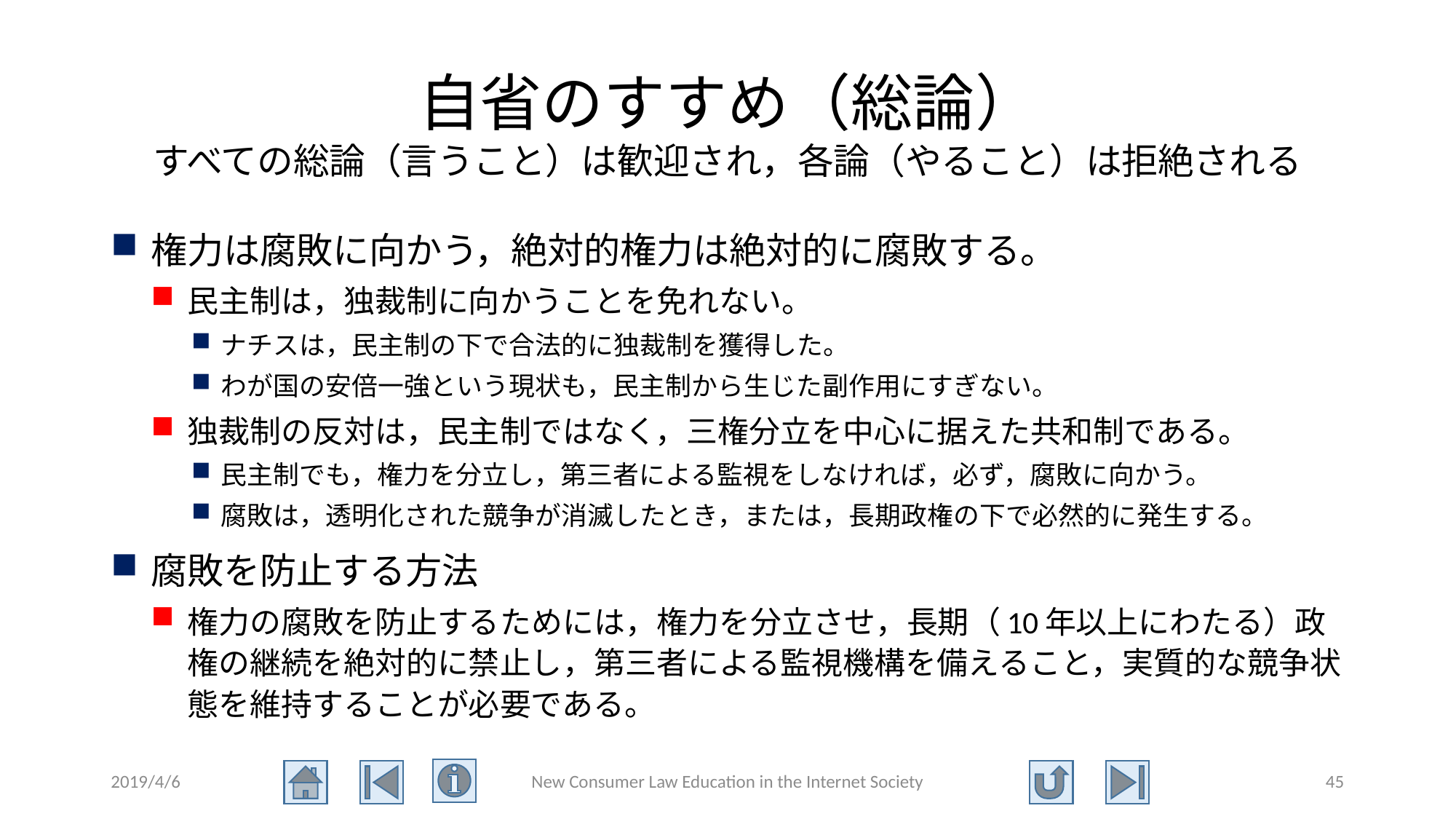

# 自省のすすめ（総論） すべての総論（言うこと）は歓迎され，各論（やること）は拒絶される
権力は腐敗に向かう，絶対的権力は絶対的に腐敗する。
民主制は，独裁制に向かうことを免れない。
ナチスは，民主制の下で合法的に独裁制を獲得した。
わが国の安倍一強という現状も，民主制から生じた副作用にすぎない。
独裁制の反対は，民主制ではなく，三権分立を中心に据えた共和制である。
民主制でも，権力を分立し，第三者による監視をしなければ，必ず，腐敗に向かう。
腐敗は，透明化された競争が消滅したとき，または，長期政権の下で必然的に発生する。
腐敗を防止する方法
権力の腐敗を防止するためには，権力を分立させ，長期（10年以上にわたる）政権の継続を絶対的に禁止し，第三者による監視機構を備えること，実質的な競争状態を維持することが必要である。
2019/4/6
New Consumer Law Education in the Internet Society
45